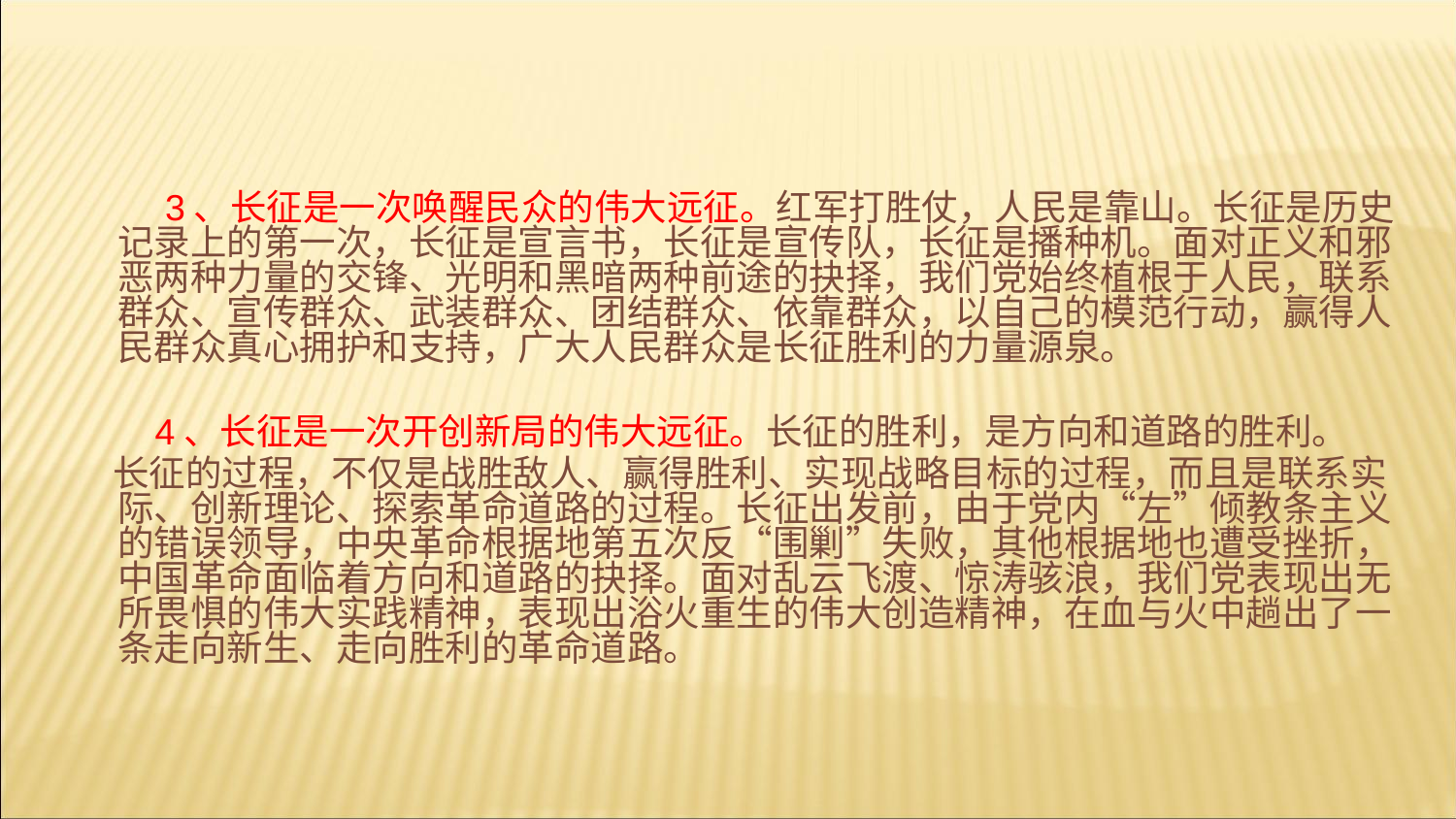

3、长征是一次唤醒民众的伟大远征。红军打胜仗，人民是靠山。长征是历史记录上的第一次，长征是宣言书，长征是宣传队，长征是播种机。面对正义和邪恶两种力量的交锋、光明和黑暗两种前途的抉择，我们党始终植根于人民，联系群众、宣传群众、武装群众、团结群众、依靠群众，以自己的模范行动，赢得人民群众真心拥护和支持，广大人民群众是长征胜利的力量源泉。

         4、长征是一次开创新局的伟大远征。长征的胜利，是方向和道路的胜利。
     长征的过程，不仅是战胜敌人、赢得胜利、实现战略目标的过程，而且是联系实际、创新理论、探索革命道路的过程。长征出发前，由于党内“左”倾教条主义的错误领导，中央革命根据地第五次反“围剿”失败，其他根据地也遭受挫折，中国革命面临着方向和道路的抉择。面对乱云飞渡、惊涛骇浪，我们党表现出无所畏惧的伟大实践精神，表现出浴火重生的伟大创造精神，在血与火中趟出了一条走向新生、走向胜利的革命道路。